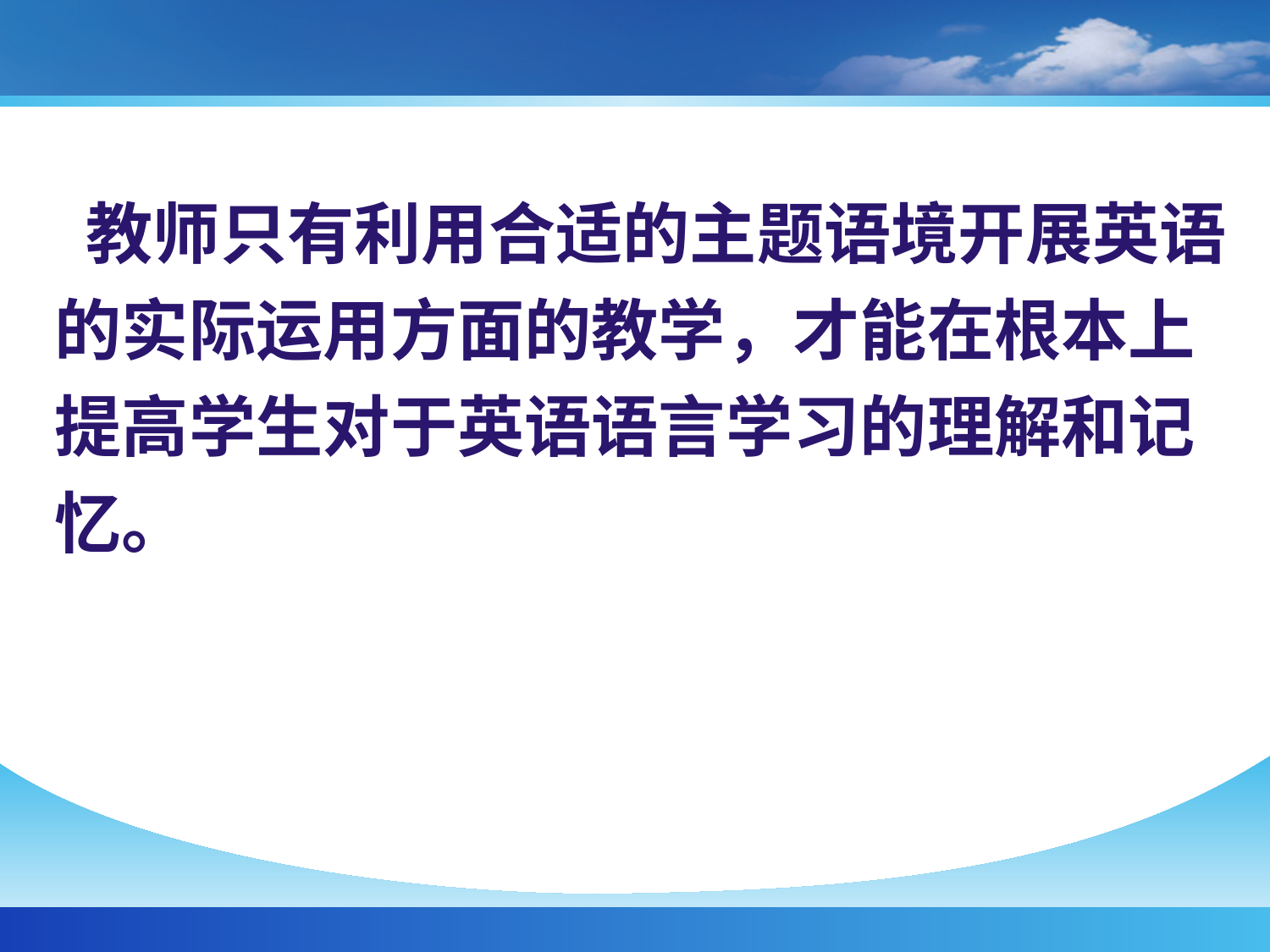

教师只有利用合适的主题语境开展英语的实际运用方面的教学，才能在根本上提高学生对于英语语言学习的理解和记忆。
27